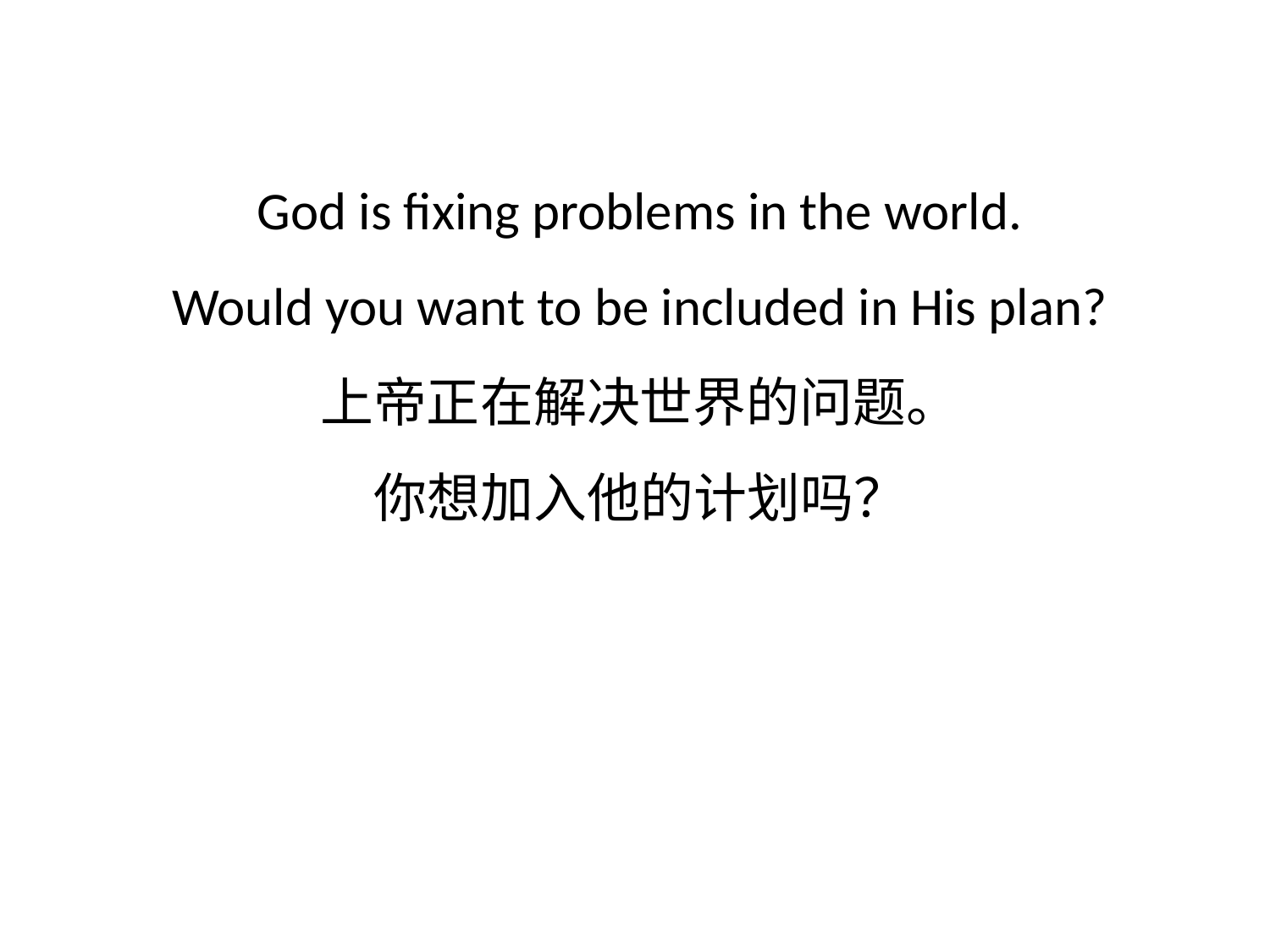

# God is fixing problems in the world. Would you want to be included in His plan? 上帝正在解决世界的问题。 你想加入他的计划吗？